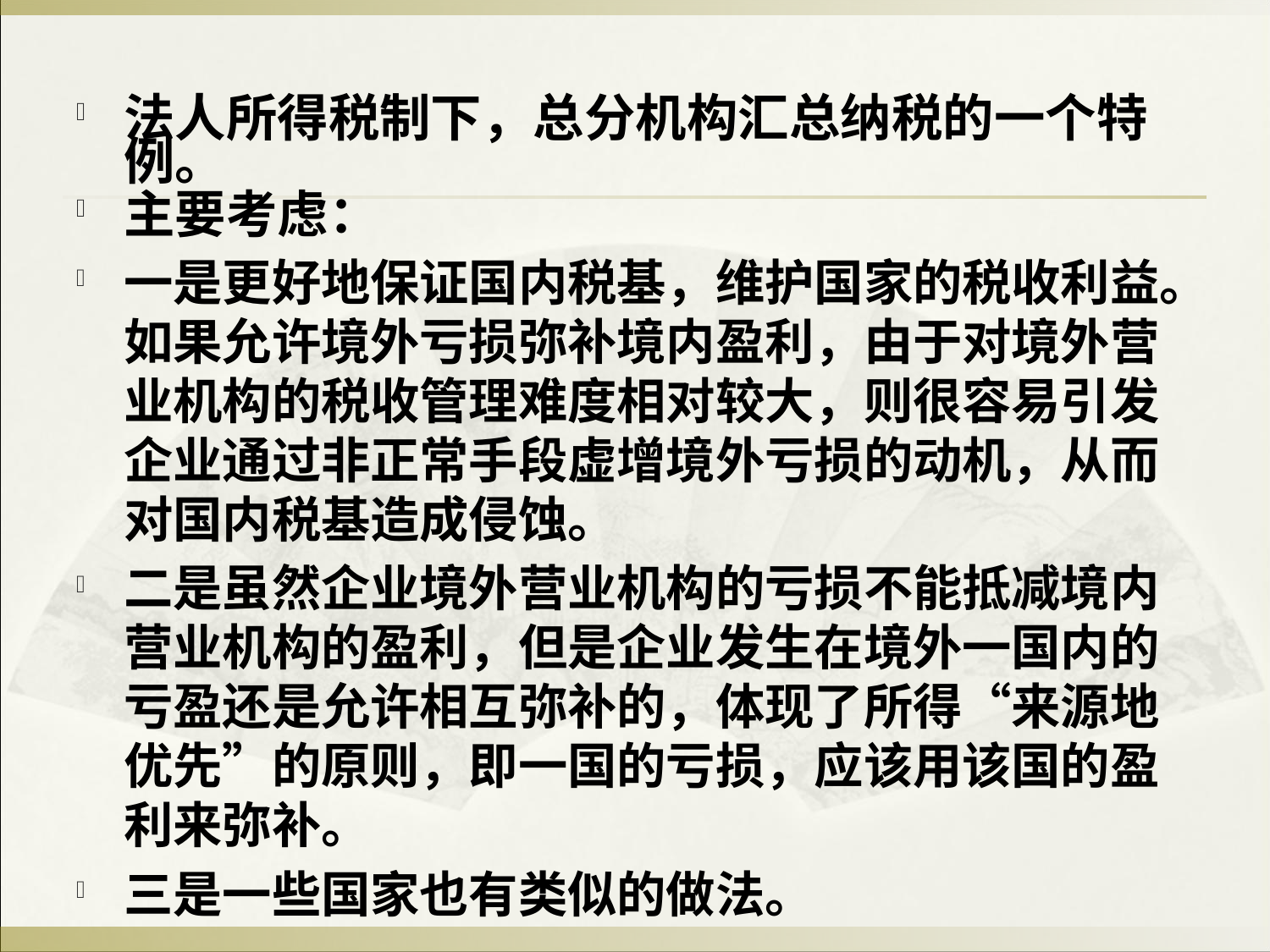

法人所得税制下，总分机构汇总纳税的一个特例。
主要考虑：
一是更好地保证国内税基，维护国家的税收利益。如果允许境外亏损弥补境内盈利，由于对境外营业机构的税收管理难度相对较大，则很容易引发企业通过非正常手段虚增境外亏损的动机，从而对国内税基造成侵蚀。
二是虽然企业境外营业机构的亏损不能抵减境内营业机构的盈利，但是企业发生在境外一国内的亏盈还是允许相互弥补的，体现了所得“来源地优先”的原则，即一国的亏损，应该用该国的盈利来弥补。
三是一些国家也有类似的做法。